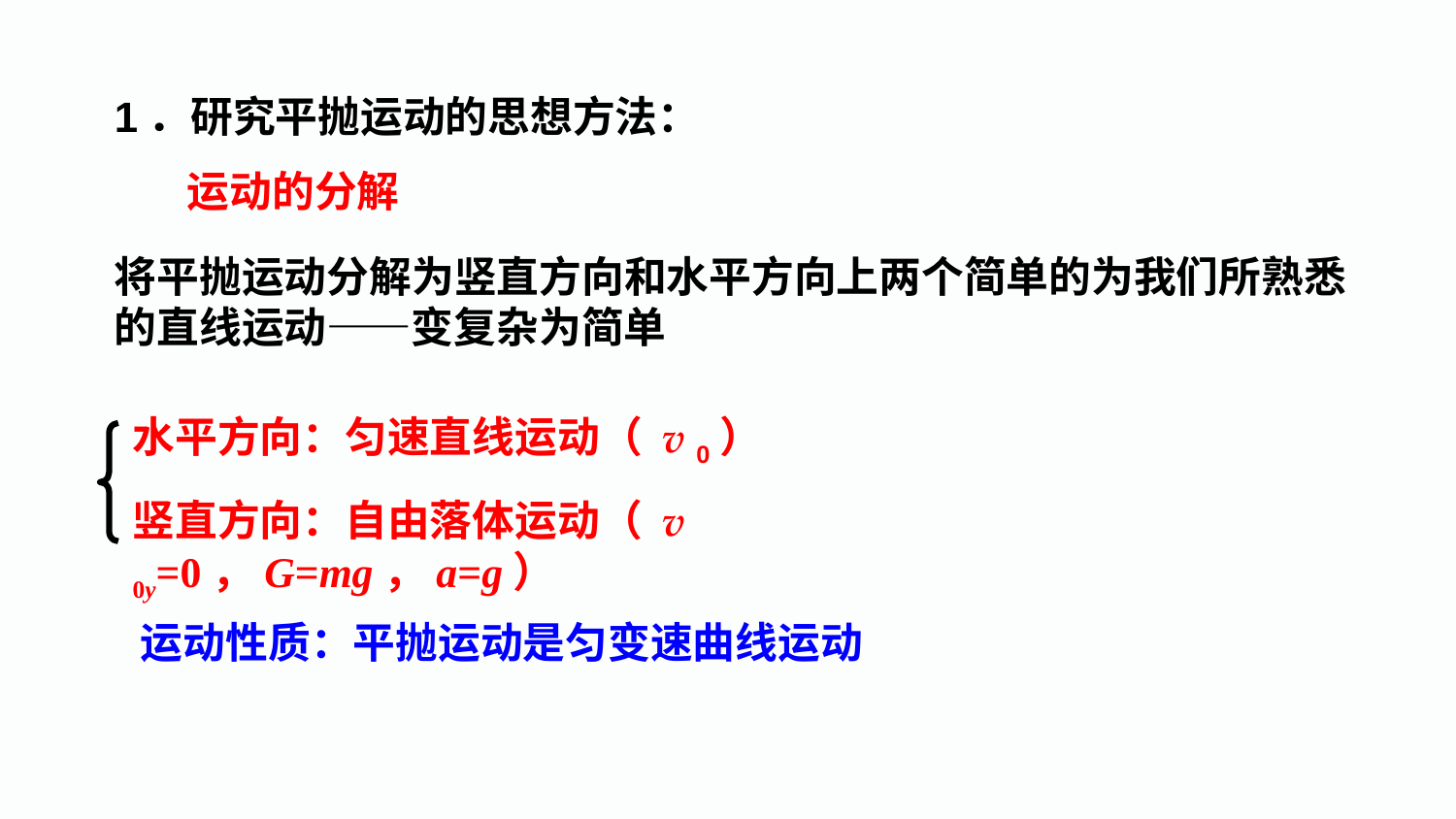

1．研究平抛运动的思想方法：
运动的分解
将平抛运动分解为竖直方向和水平方向上两个简单的为我们所熟悉的直线运动——变复杂为简单
水平方向：匀速直线运动（ v 0）

竖直方向：自由落体运动（ v 0y=0，G=mg，a=g）
运动性质：平抛运动是匀变速曲线运动